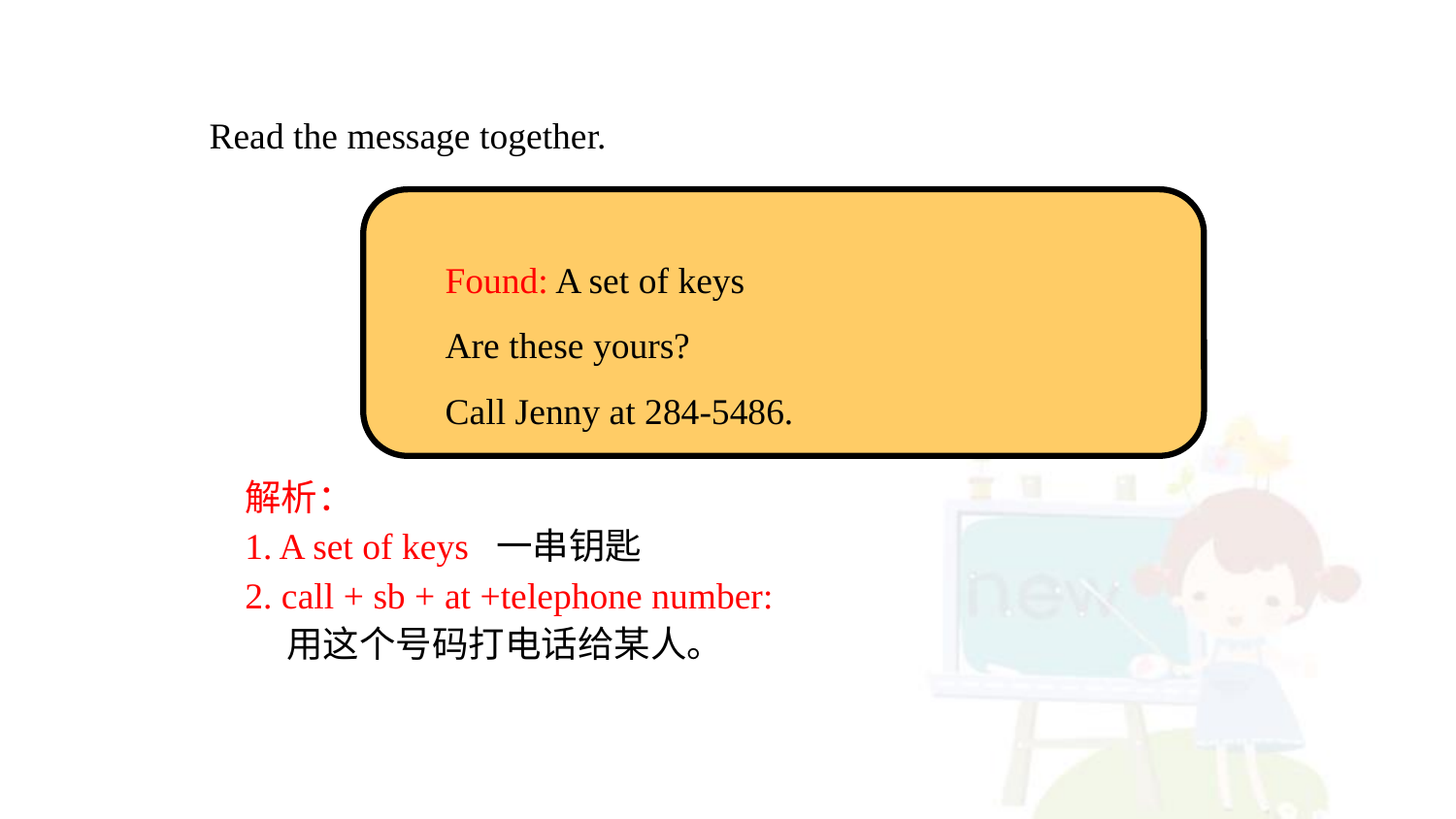

Read the message together.

Found: A set of keys
Are these yours?
Call Jenny at 284-5486.
解析：
1. A set of keys  一串钥匙
2. call + sb + at +telephone number:
    用这个号码打电话给某人。